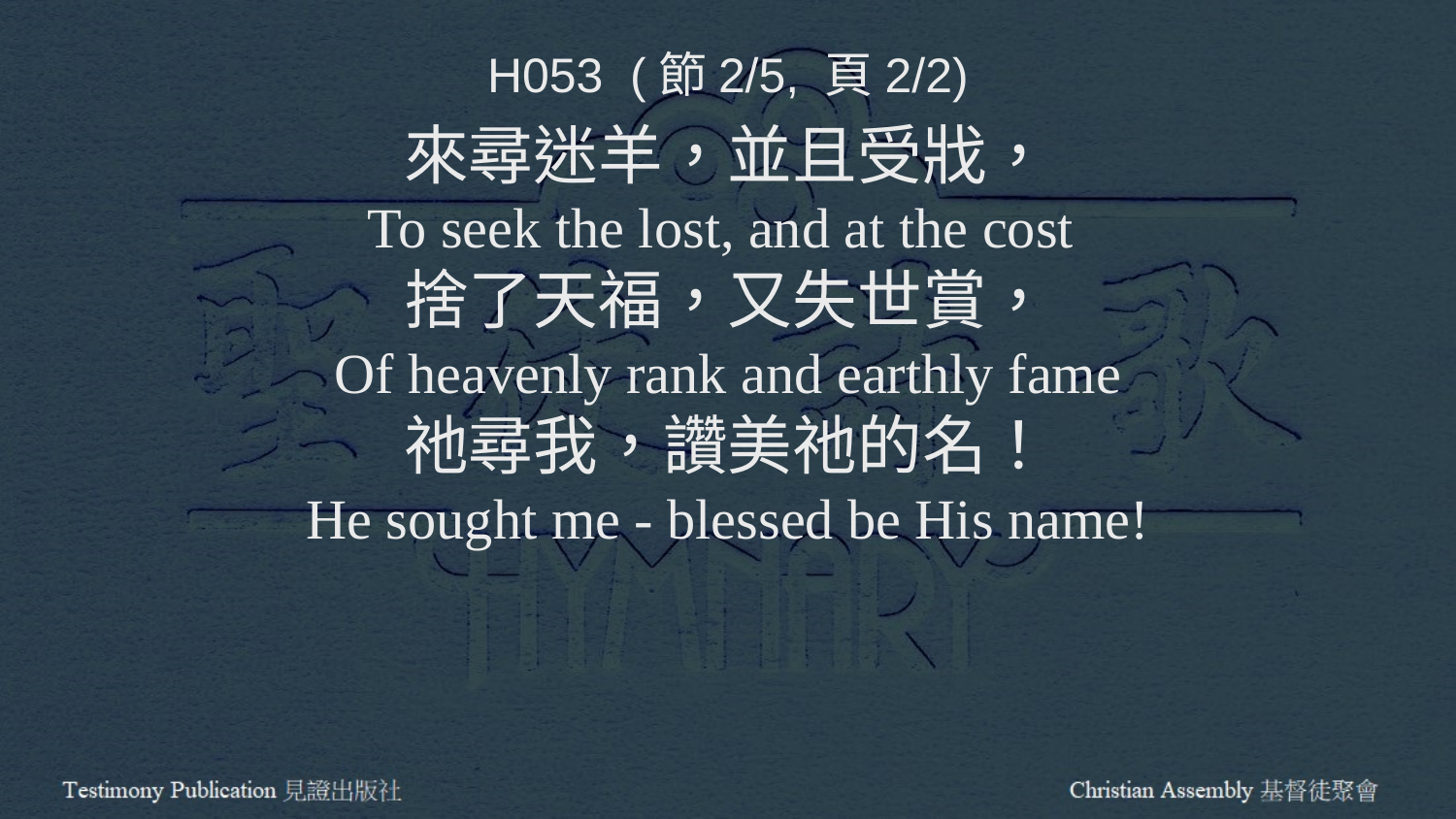

H053  (節2/5, 頁2/2)
來尋迷羊，並且受戕，
To seek the lost, and at the cost
捨了天福，又失世賞，
Of heavenly rank and earthly fame
祂尋我，讚美祂的名！
He sought me - blessed be His name!